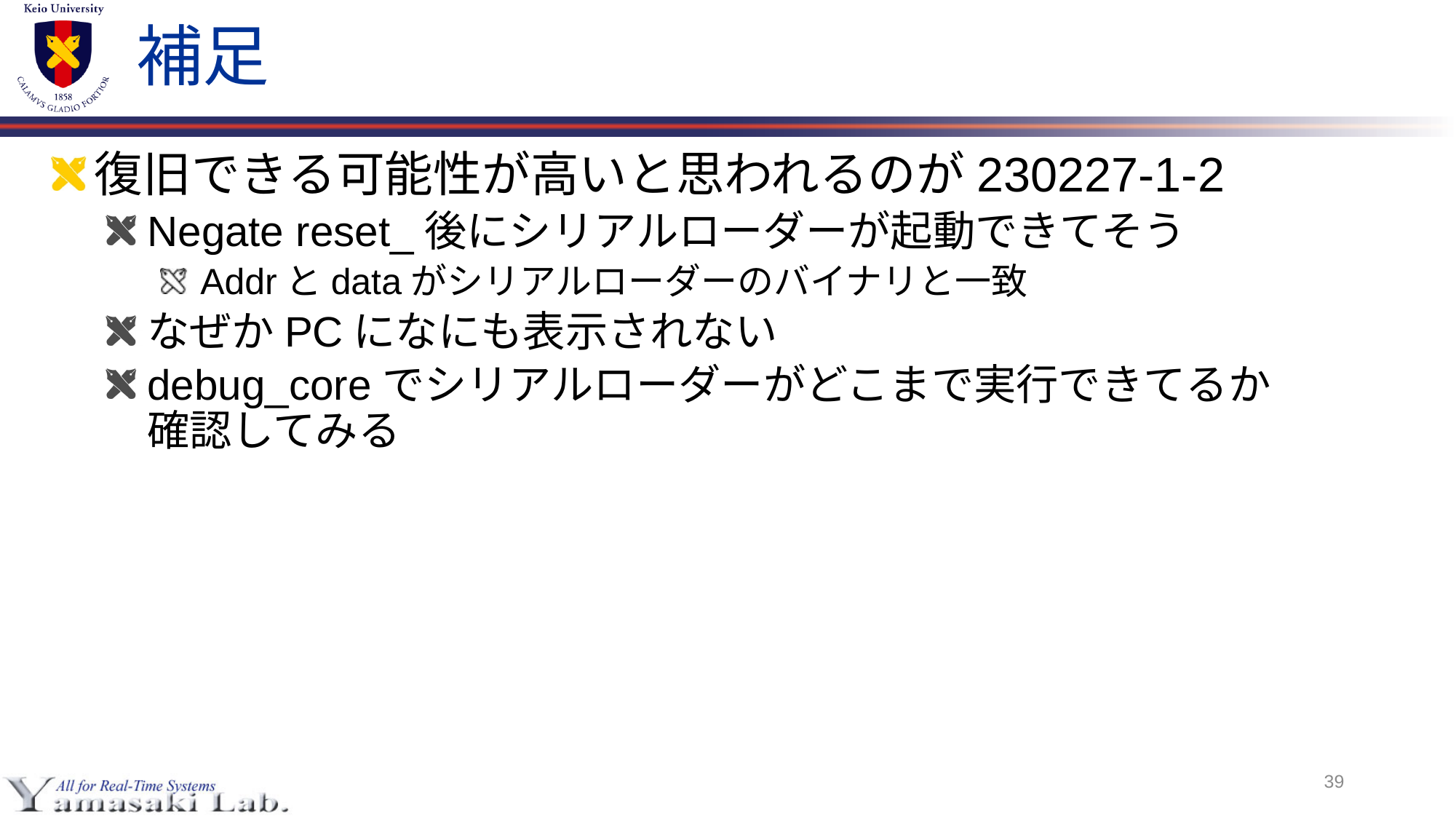

# 補足
復旧できる可能性が高いと思われるのが230227-1-2
Negate reset_後にシリアルローダーが起動できてそう
Addrとdataがシリアルローダーのバイナリと一致
なぜかPCになにも表示されない
debug_coreでシリアルローダーがどこまで実行できてるか
確認してみる
39